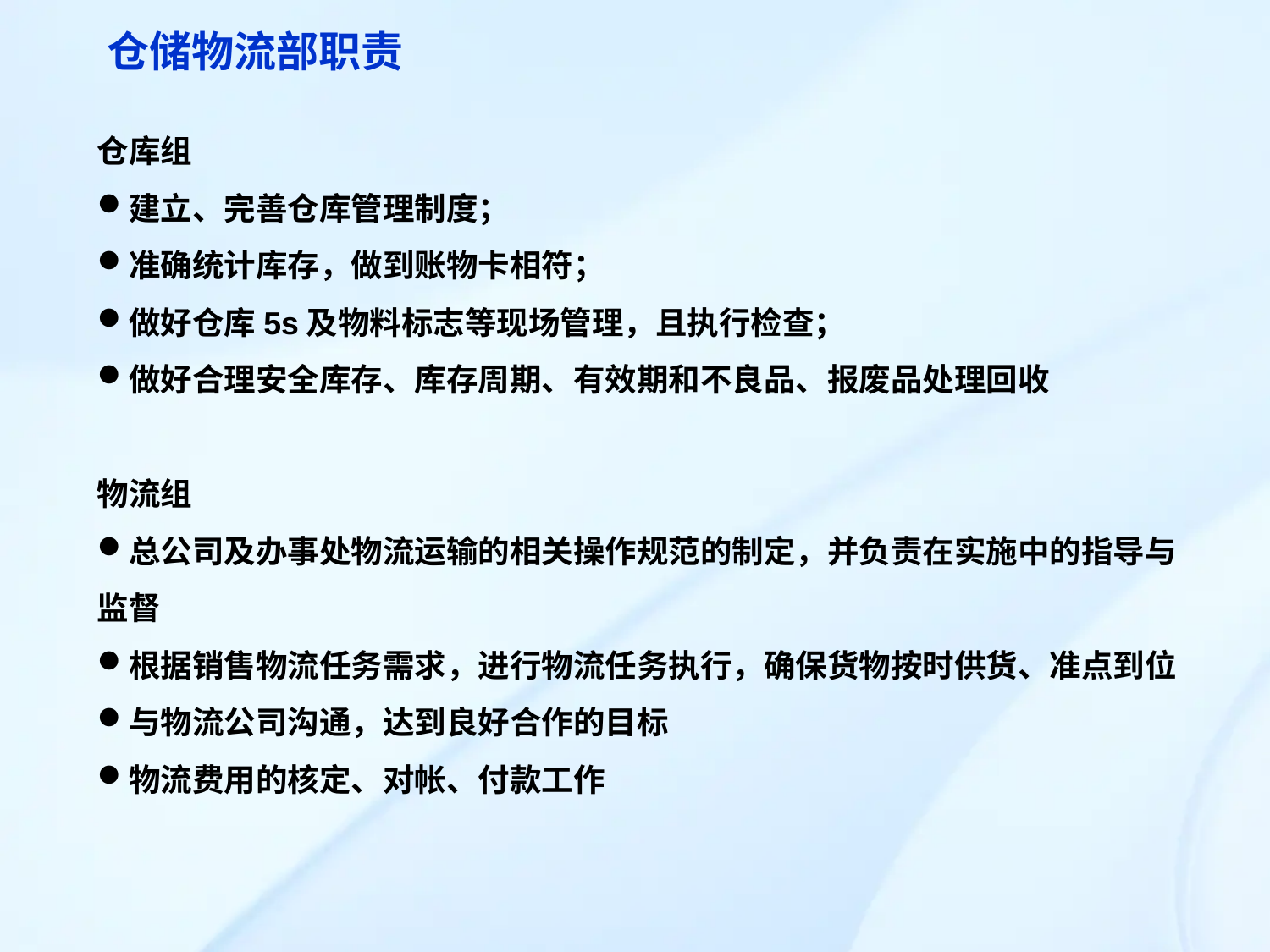

仓储物流部职责
仓库组
建立、完善仓库管理制度；
准确统计库存，做到账物卡相符；
做好仓库5s及物料标志等现场管理，且执行检查；
做好合理安全库存、库存周期、有效期和不良品、报废品处理回收

物流组
总公司及办事处物流运输的相关操作规范的制定，并负责在实施中的指导与监督
根据销售物流任务需求，进行物流任务执行，确保货物按时供货、准点到位
与物流公司沟通，达到良好合作的目标
物流费用的核定、对帐、付款工作